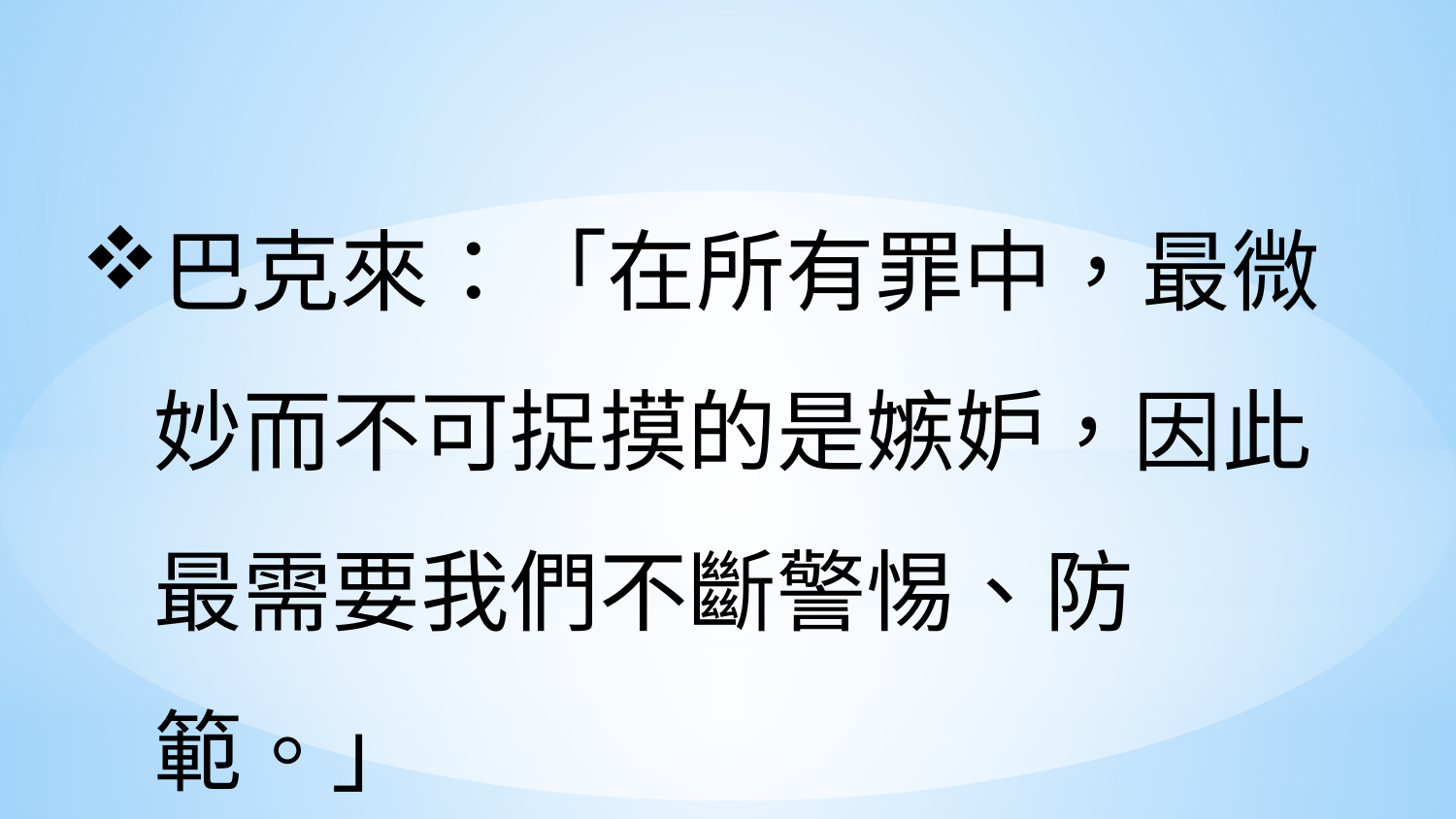

巴克來：「在所有罪中，最微妙而不可捉摸的是嫉妒，因此最需要我們不斷警惕、防範。」